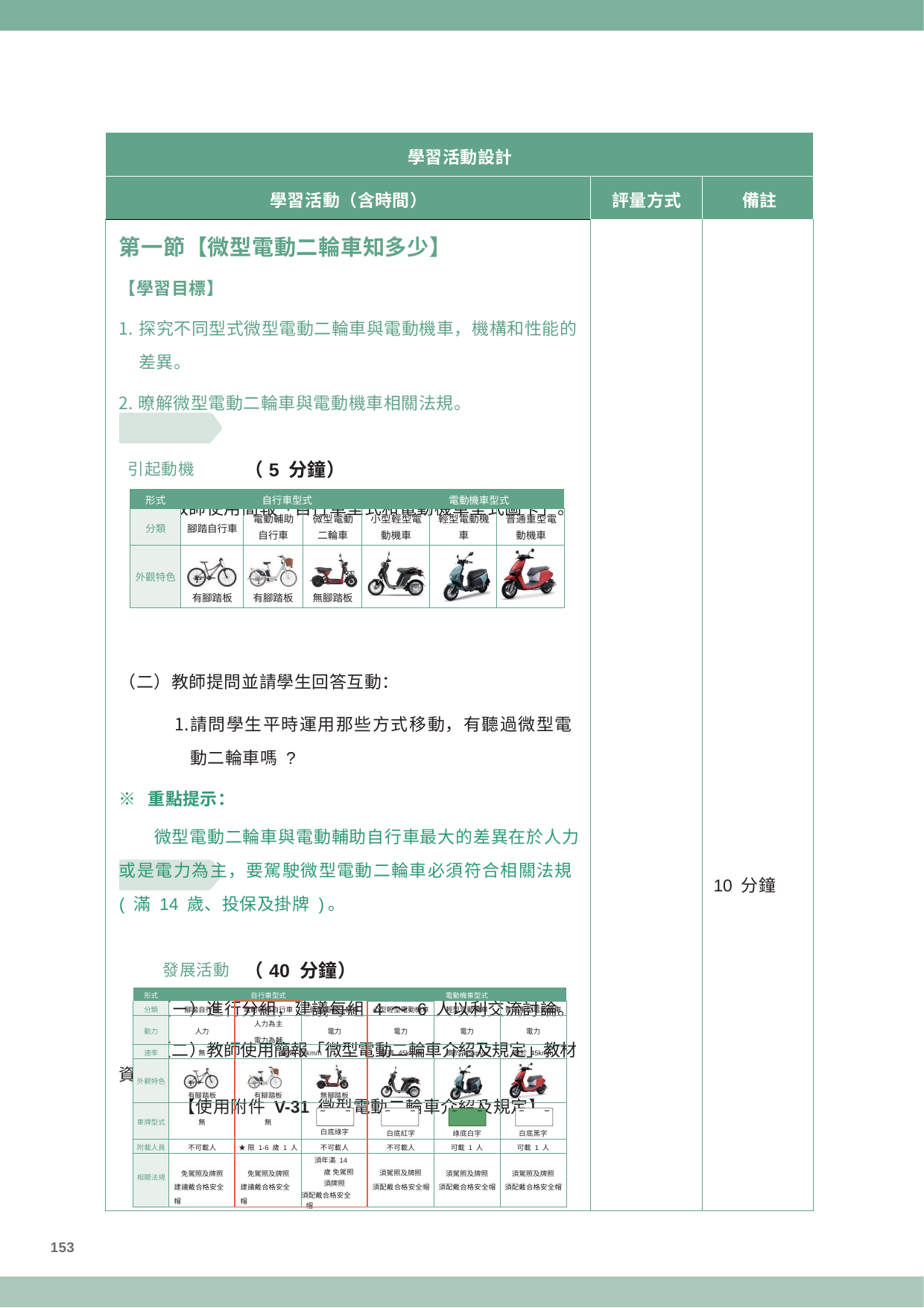

| 學習活動設計 |  |  |
| --- | --- | --- |
| 學習活動（含時間） | 評量方式 | 備註 |
| 第一節【微型電動二輪車知多少】 【學習目標】 探究不同型式微型電動二輪車與電動機車，機構和性能的 差異。 暸解微型電動二輪車與電動機車相關法規。 引起動機 （5 分鐘） （一）教師使用簡報「自行車型式和電動機車型式圖卡」。 （二）教師提問並請學生回答互動： 請問學生平時運用那些方式移動，有聽過微型電 動二輪車嗎 ? ※ 重點提示： 微型電動二輪車與電動輔助自行車最大的差異在於人力 或是電力為主，要駕駛微型電動二輪車必須符合相關法規( 滿 14 歲、投保及掛牌 )。 發展活動 （40 分鐘） （ㄧ）進行分組，建議每組 4 ～ 6 人以利交流討論。 （二）教師使用簡報「微型電動二輪車介紹及規定」教材資料。 【使用附件 V-31 微型電動二輪車介紹及規定】 |  | 10 分鐘 |

| 形式 自行車型式 電動機車型式 |  |  |  |  |  |  |
| --- | --- | --- | --- | --- | --- | --- |
| 分類 | 腳踏自行車 | 電動輔助 自行車 | 微型電動 二輪車 | 小型輕型電 動機車 | 輕型電動機 車 | 普通重型電 動機車 |
| 外觀特色 | 有腳踏板 | 有腳踏板 | 無腳踏板 |  |  |  |

| 形式 |  | 自行車型式 |  |  | 電動機車型式 |  |
| --- | --- | --- | --- | --- | --- | --- |
| 分類 | 腳踏自行車 | 電動輔助自行車 | 微型電動二輪車 | 小型輕型電動機車 | 輕型電動機車 | 普通重型電動機車 |
| 動力 | 人力 | 人力為主 電力為輔 | 電力 | 電力 | 電力 | 電力 |
| 速率 | 無 | 最高 25km/h |  | 最高 45km/h | 高於 45km/h | 高於 45km/h |
| 外觀特色 | 有腳踏板 | 有腳踏板 | 無腳踏板 |  |  |  |
| 車牌型式 | 無 | 無 | AA12345 白底綠字 | 電動車 EE-12345 白底紅字 | 電動車 EE-12345 綠底白字 | 電動車 EE-12345 白底黑字 |
| 附載人員 | 不可載人 | ★限 1-6 歲 1 人 | 不可載人 | 不可載人 | 可載 1 人 | 可載 1 人 |
| 相關法規 | 免駕照及牌照 建議戴合格安全帽 | 免駕照及牌照 建議戴合格安全帽 | 須年滿 14 歲 免駕照 須牌照 須配戴合格安全帽 | 須駕照及牌照 須配戴合格安全帽 | 須駕照及牌照 須配戴合格安全帽 | 須駕照及牌照 須配戴合格安全帽 |

153